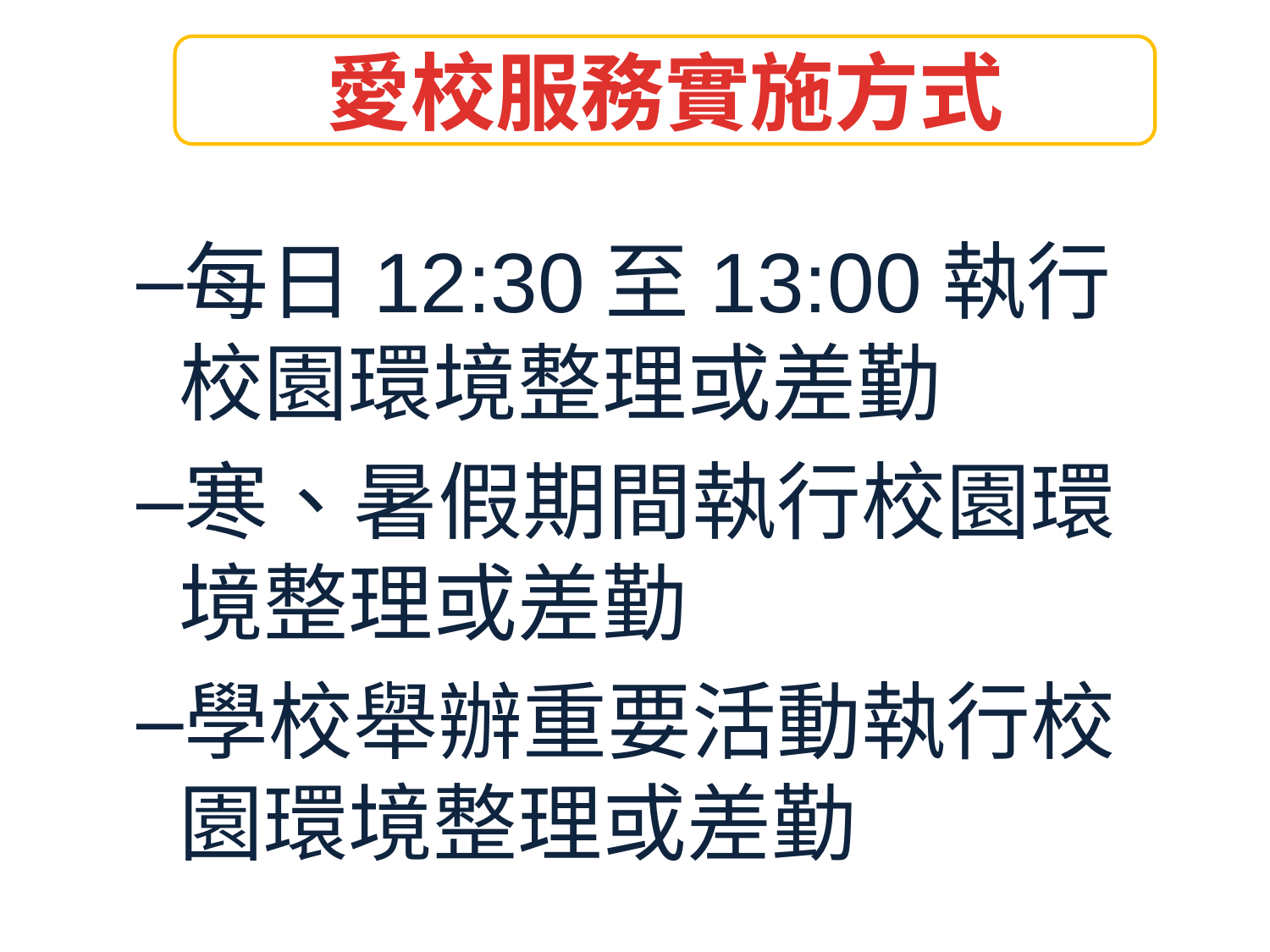

愛校服務實施方式
每日12:30至13:00執行校園環境整理或差勤
寒、暑假期間執行校園環境整理或差勤
學校舉辦重要活動執行校園環境整理或差勤